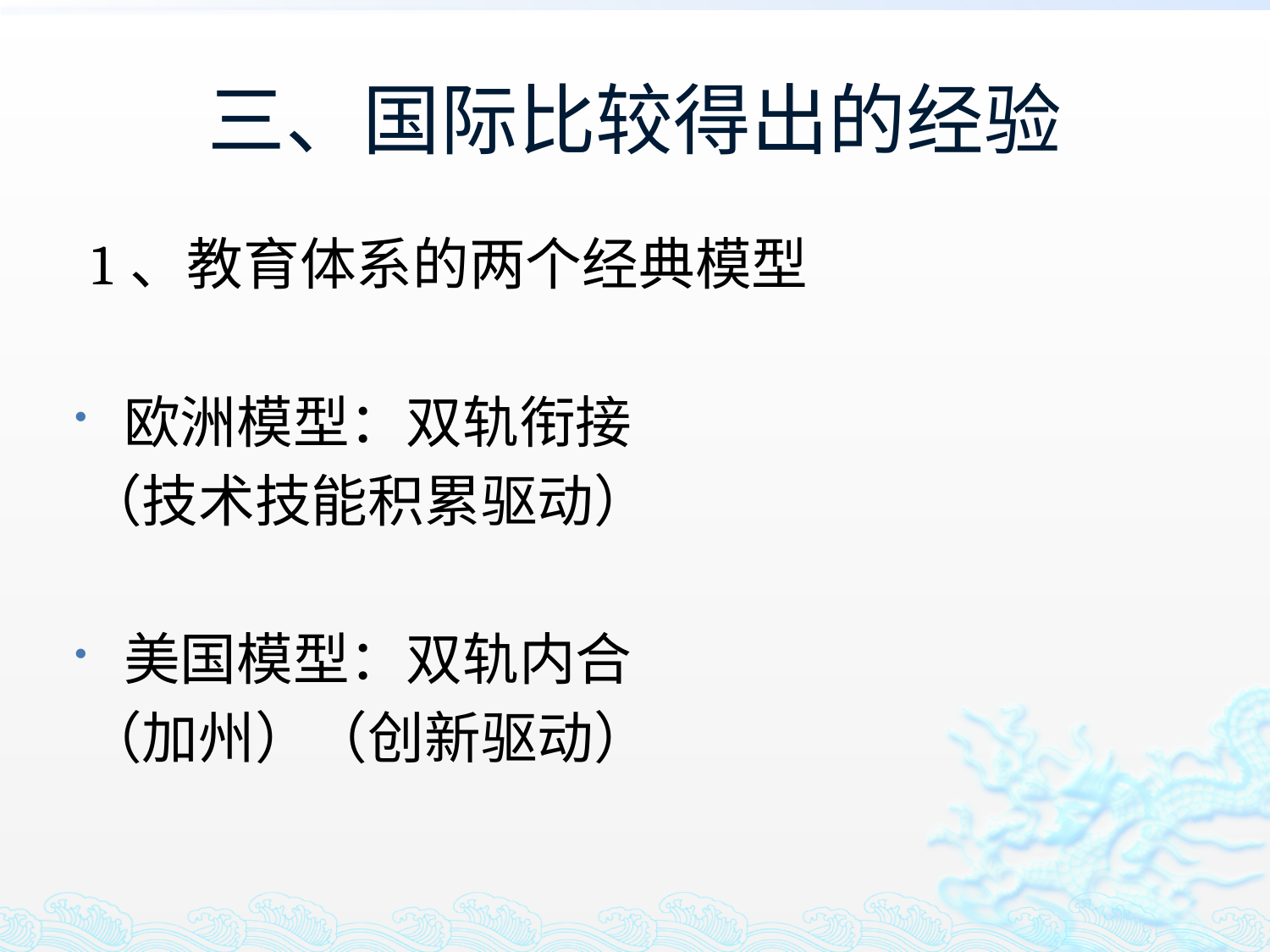

# 三、国际比较得出的经验
1、教育体系的两个经典模型

欧洲模型：双轨衔接
（技术技能积累驱动）

美国模型：双轨内合
（加州）（创新驱动）